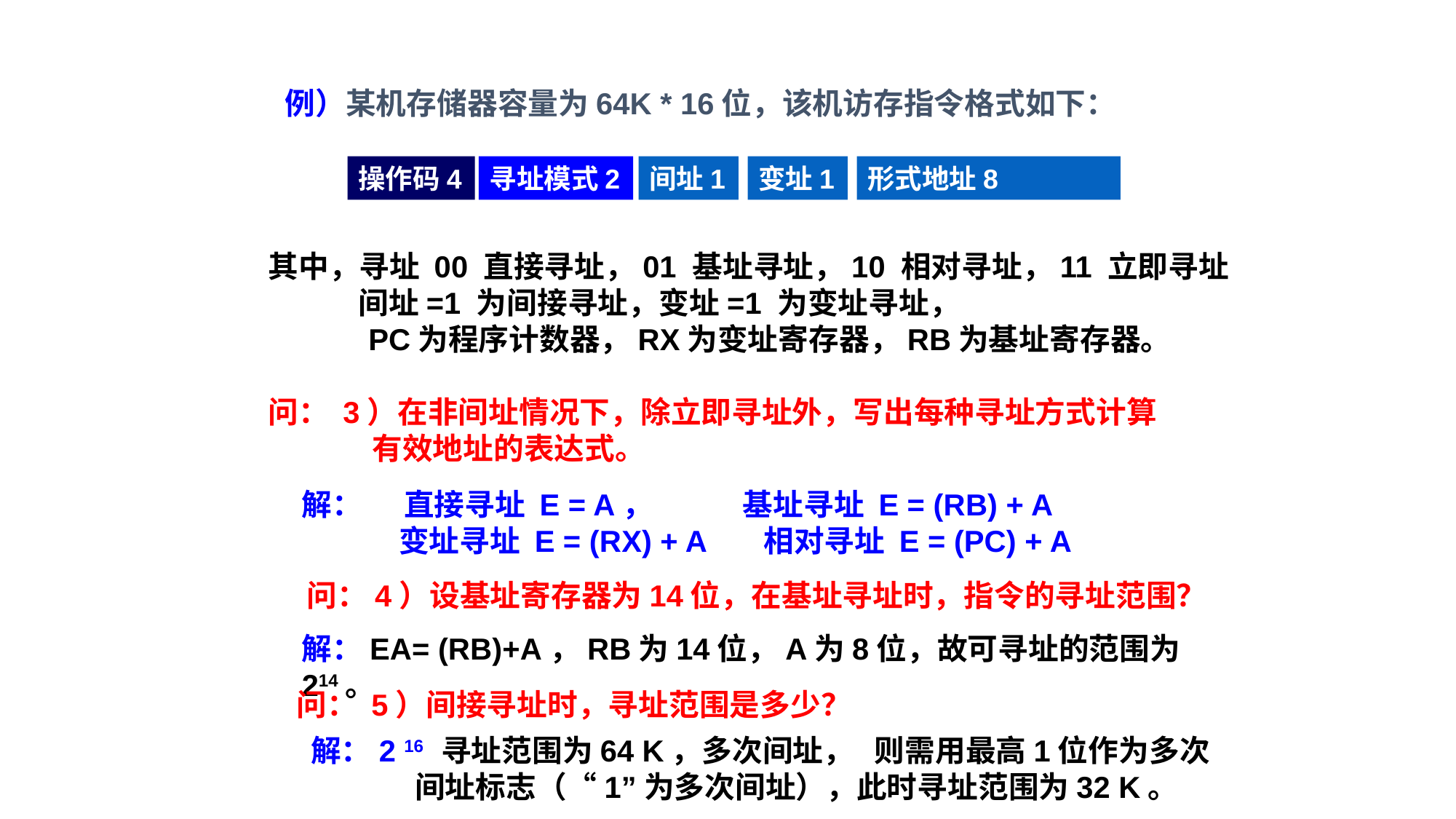

例）某机存储器容量为64K * 16位，该机访存指令格式如下：
操作码4
寻址模式2
间址1
变址1
形式地址8
其中，寻址 00 直接寻址，01 基址寻址，10 相对寻址，11 立即寻址
            间址=1 为间接寻址，变址=1 为变址寻址，
            PC为程序计数器，RX为变址寄存器，RB为基址寄存器。

问： 3）在非间址情况下，除立即寻址外，写出每种寻址方式计算
              有效地址的表达式。
解：      直接寻址 E = A，             基址寻址 E = (RB) + A
             变址寻址 E = (RX) + A      相对寻址 E = (PC) + A
 问：4）设基址寄存器为14位，在基址寻址时，指令的寻址范围？
解：EA= (RB)+A，RB为14位，A为8位，故可寻址的范围为214。
问： 5）间接寻址时，寻址范围是多少？
解：2 16  寻址范围为64 K，多次间址，   则需用最高1位作为多次
              间址标志（“1”为多次间址），此时寻址范围为32 K。